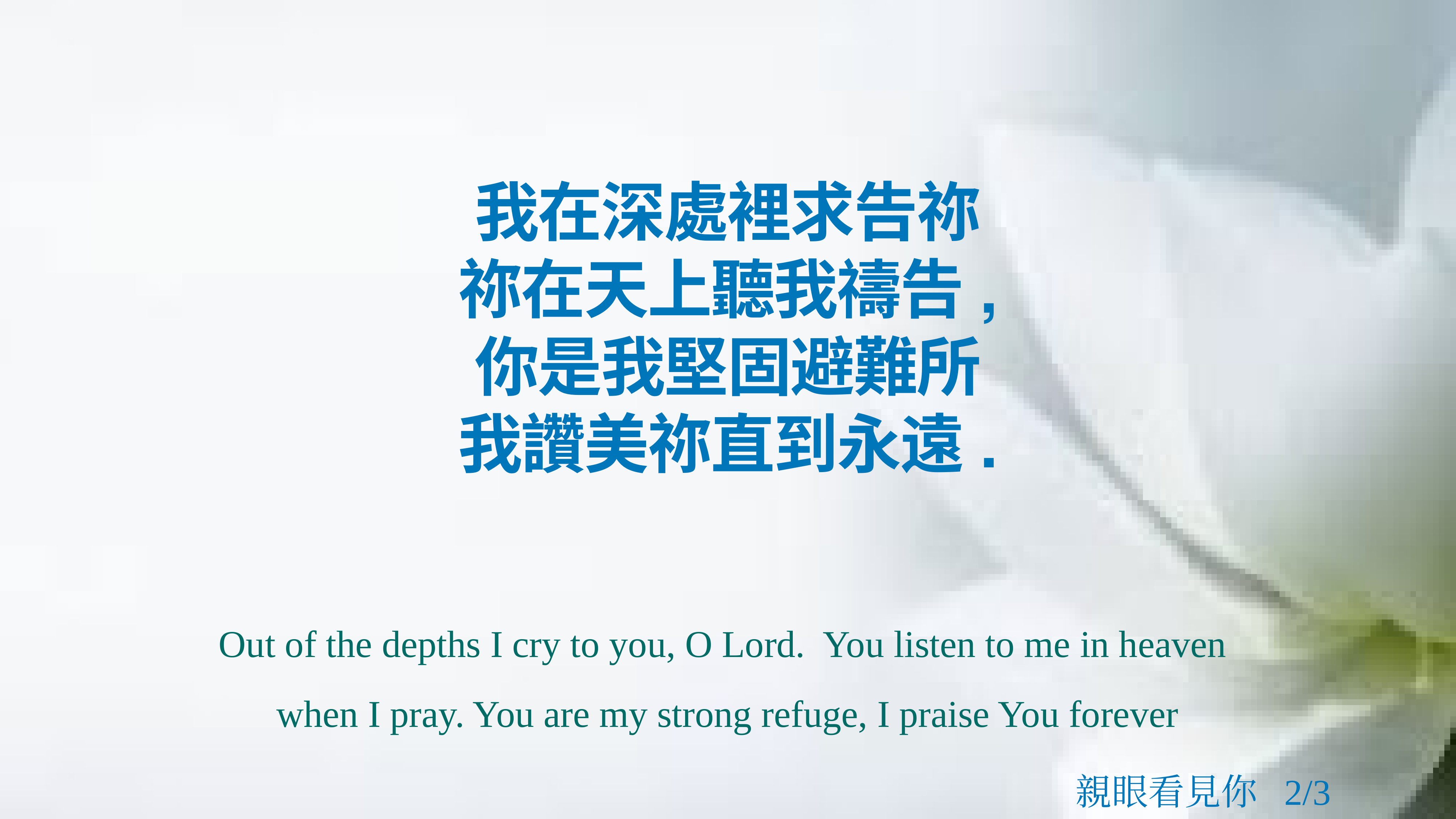

我在深處裡求告祢
祢在天上聽我禱告,
你是我堅固避難所
我讚美祢直到永遠.
Out of the depths I cry to you, O Lord.  You listen to me in heaven
when I pray. You are my strong refuge, I praise You forever
親眼看見你  2/3